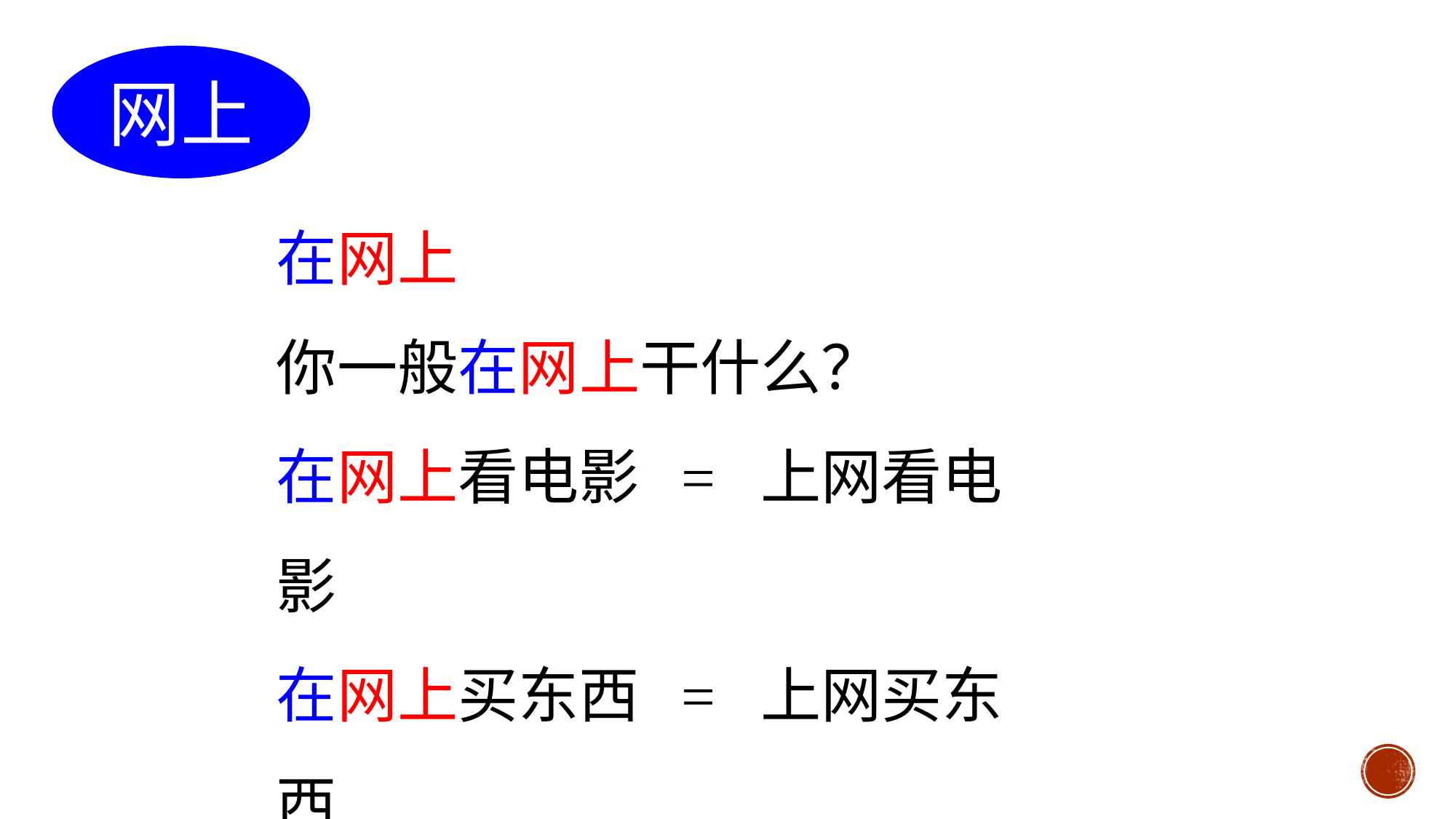

网上
在网上
你一般在网上干什么？
在网上看电影  =  上网看电影
在网上买东西  =  上网买东西
在网上查一查  =  上网查一查